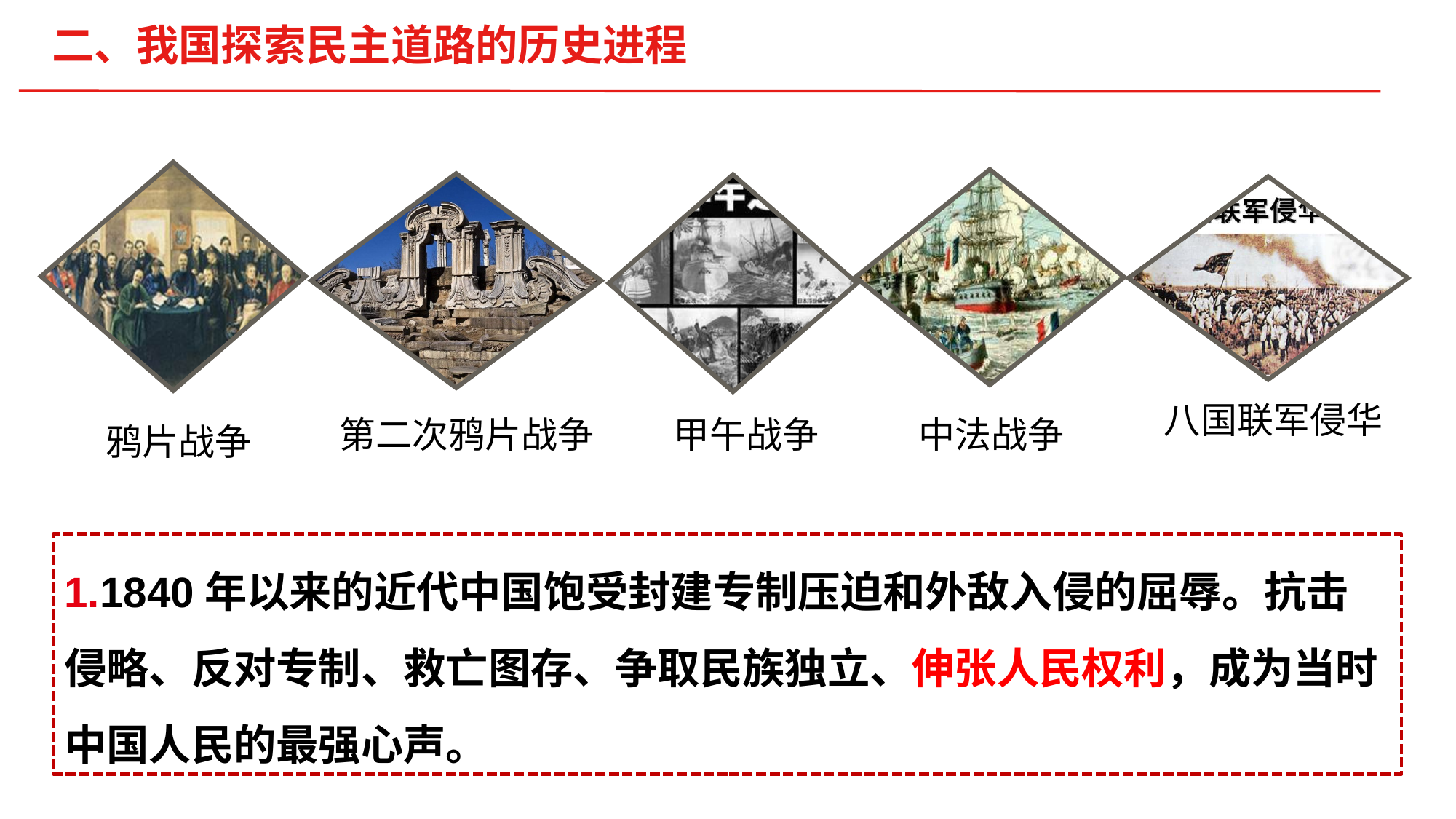

二、我国探索民主道路的历史进程

鸦片战争

中法战争

第二次鸦片战争

甲午战争

八国联军侵华
1.1840年以来的近代中国饱受封建专制压迫和外敌入侵的屈辱。抗击侵略、反对专制、救亡图存、争取民族独立、伸张人民权利，成为当时中国人民的最强心声。